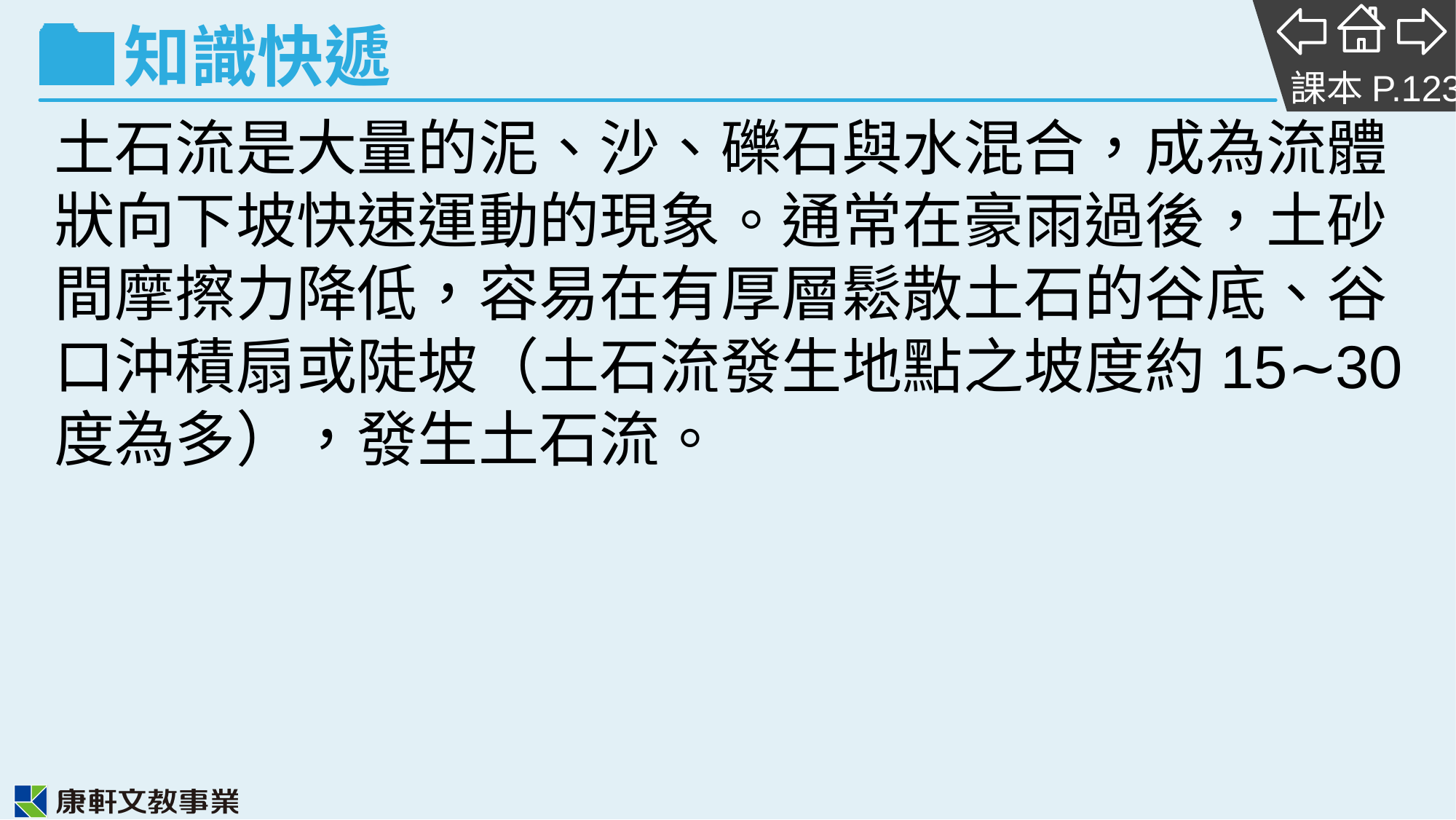

課本P.123

土石流是大量的泥、沙、礫石與水混合，成為流體狀向下坡快速運動的現象。通常在豪雨過後，土砂間摩擦力降低，容易在有厚層鬆散土石的谷底、谷口沖積扇或陡坡（土石流發生地點之坡度約15∼30度為多），發生土石流。